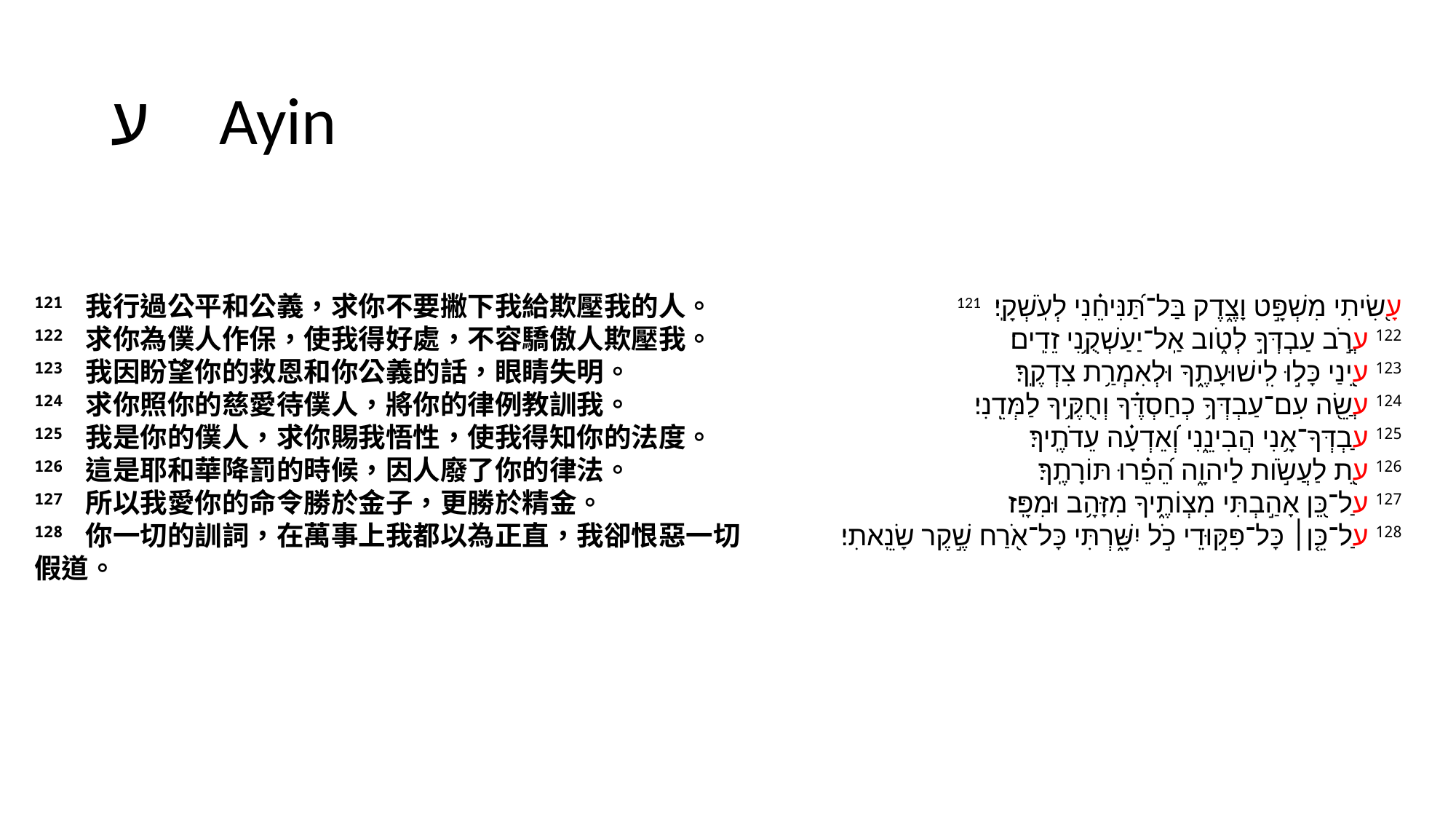

# ע    Ayin
121 我行過公平和公義，求你不要撇下我給欺壓我的人。
122 求你為僕人作保，使我得好處，不容驕傲人欺壓我。
123 我因盼望你的救恩和你公義的話，眼睛失明。
124 求你照你的慈愛待僕人，將你的律例教訓我。
125 我是你的僕人，求你賜我悟性，使我得知你的法度。
126 這是耶和華降罰的時候，因人廢了你的律法。
127 所以我愛你的命令勝於金子，更勝於精金。
128 你一切的訓詞，在萬事上我都以為正直，我卻恨惡一切假道。
121 עָ֭שִׂיתִי מִשְׁפָּ֣ט וָצֶ֑דֶק בַּל־תַּ֝נִּיחֵ֗נִי לְעֹֽשְׁקָֽי׃
122 עֲרֹ֣ב עַבְדְּךָ֣ לְטֹ֑וב אַֽל־יַעַשְׁקֻ֥נִי זֵדִֽים׃
123 עֵ֭ינַי כָּל֣וּ לִֽישׁוּעָתֶ֑ךָ וּלְאִמְרַ֥ת צִדְקֶֽךָ׃
124 עֲשֵׂ֖ה עִם־עַבְדְּךָ֥ כְחַסְדֶּ֗ךָ וְחֻקֶּ֥יךָ לַמְּדֵֽנִי׃
125 עַבְדְּךָ־אָ֥נִי הֲבִינֵ֑נִי וְ֝אֵדְעָ֗ה עֵדֹתֶֽיךָ׃
126 עֵ֭ת לַעֲשֹׂ֣ות לַיהוָ֑ה הֵ֝פֵ֗רוּ תּוֹרָתֶֽךָ׃
127 עַל־כֵּ֭ן אָהַ֣בְתִּי מִצְוֹתֶ֑יךָ מִזָּהָ֥ב וּמִפָּֽז׃
128 עַל־כֵּ֤ן׀ כָּל־פִּקּ֣וּדֵי כֹ֣ל יִשָּׁ֑רְתִּי כָּל־אֹ֖רַח שֶׁ֣קֶר שָׂנֵֽאתִי׃